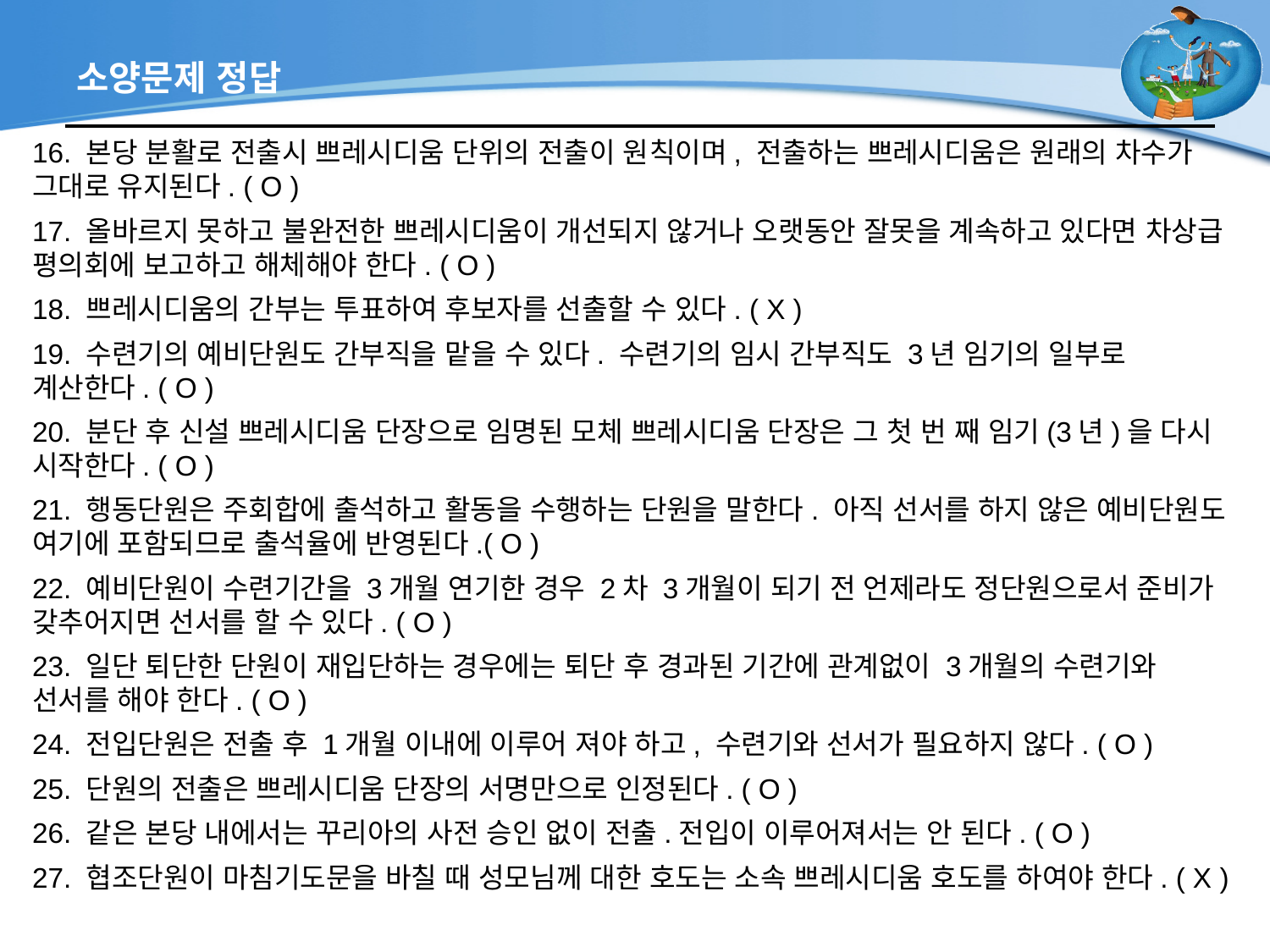

# 소양문제 정답
16. 본당 분활로 전출시 쁘레시디움 단위의 전출이 원칙이며, 전출하는 쁘레시디움은 원래의 차수가 그대로 유지된다. ( O )
17. 올바르지 못하고 불완전한 쁘레시디움이 개선되지 않거나 오랫동안 잘못을 계속하고 있다면 차상급 평의회에 보고하고 해체해야 한다. ( O )
18. 쁘레시디움의 간부는 투표하여 후보자를 선출할 수 있다. ( X )
19. 수련기의 예비단원도 간부직을 맡을 수 있다. 수련기의 임시 간부직도 3년 임기의 일부로 계산한다. ( O )
20. 분단 후 신설 쁘레시디움 단장으로 임명된 모체 쁘레시디움 단장은 그 첫 번 째 임기(3년)을 다시 시작한다. ( O )
21. 행동단원은 주회합에 출석하고 활동을 수행하는 단원을 말한다. 아직 선서를 하지 않은 예비단원도 여기에 포함되므로 출석율에 반영된다.( O )
22. 예비단원이 수련기간을 3개월 연기한 경우 2차 3개월이 되기 전 언제라도 정단원으로서 준비가 갖추어지면 선서를 할 수 있다. ( O )
23. 일단 퇴단한 단원이 재입단하는 경우에는 퇴단 후 경과된 기간에 관계없이 3개월의 수련기와 선서를 해야 한다. ( O )
24. 전입단원은 전출 후 1개월 이내에 이루어 져야 하고, 수련기와 선서가 필요하지 않다. ( O )
25. 단원의 전출은 쁘레시디움 단장의 서명만으로 인정된다. ( O )
26. 같은 본당 내에서는 꾸리아의 사전 승인 없이 전출.전입이 이루어져서는 안 된다. ( O )
27. 협조단원이 마침기도문을 바칠 때 성모님께 대한 호도는 소속 쁘레시디움 호도를 하여야 한다. ( X )